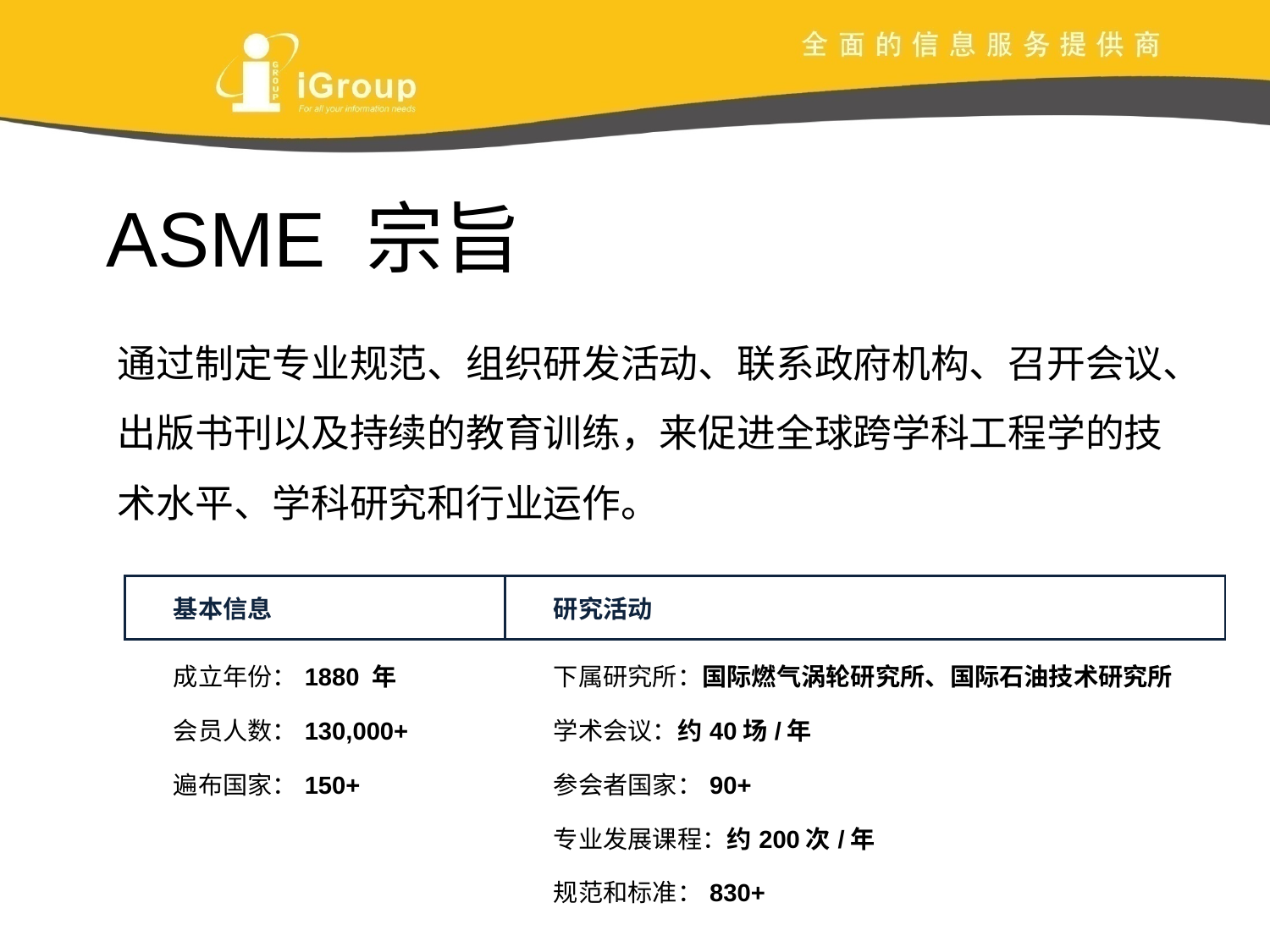

ASME 宗旨
通过制定专业规范、组织研发活动、联系政府机构、召开会议、出版书刊以及持续的教育训练，来促进全球跨学科工程学的技术水平、学科研究和行业运作。

| 基本信息 | 研究活动 |
| --- | --- |
| 成立年份：1880 年 会员人数：130,000+ 遍布国家：150+ | 下属研究所：国际燃气涡轮研究所、国际石油技术研究所 学术会议：约40场/年 参会者国家：90+ 专业发展课程：约200次/年 规范和标准：830+ |